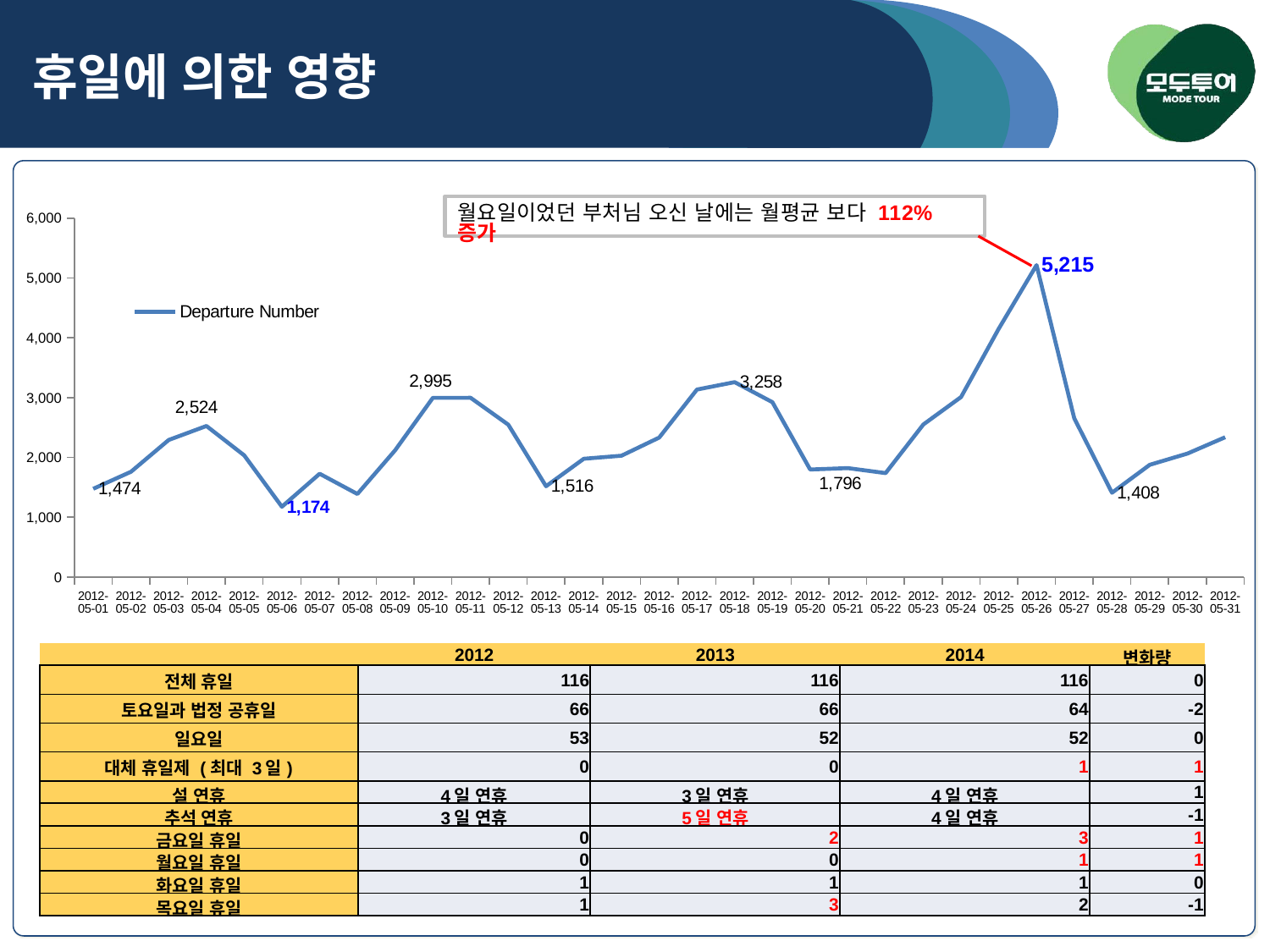

휴일에 의한 영향

### Chart

| Category | Departure Number |
|---|---|
| 2012-05-01 | 1474.0 |
| 2012-05-02 | 1759.0 |
| 2012-05-03 | 2290.0 |
| 2012-05-04 | 2524.0 |
| 2012-05-05 | 2033.0 |
| 2012-05-06 | 1174.0 |
| 2012-05-07 | 1725.0 |
| 2012-05-08 | 1387.0 |
| 2012-05-09 | 2117.0 |
| 2012-05-10 | 2995.0 |
| 2012-05-11 | 2996.0 |
| 2012-05-12 | 2546.0 |
| 2012-05-13 | 1516.0 |
| 2012-05-14 | 1976.0 |
| 2012-05-15 | 2027.0 |
| 2012-05-16 | 2330.0 |
| 2012-05-17 | 3134.0 |
| 2012-05-18 | 3258.0 |
| 2012-05-19 | 2923.0 |
| 2012-05-20 | 1796.0 |
| 2012-05-21 | 1820.0 |
| 2012-05-22 | 1736.0 |
| 2012-05-23 | 2549.0 |
| 2012-05-24 | 3009.0 |
| 2012-05-25 | 4153.0 |
| 2012-05-26 | 5215.0 |
| 2012-05-27 | 2653.0 |
| 2012-05-28 | 1408.0 |
| 2012-05-29 | 1875.0 |
| 2012-05-30 | 2063.0 |
| 2012-05-31 | 2336.0 |
|  | 2012 | 2013 | 2014 | 변화량 |
| --- | --- | --- | --- | --- |
| 전체 휴일 | 116 | 116 | 116 | 0 |
| 토요일과 법정 공휴일 | 66 | 66 | 64 | -2 |
| 일요일 | 53 | 52 | 52 | 0 |
| 대체 휴일제 (최대 3일) | 0 | 0 | 1 | 1 |
| 설 연휴 | 4일 연휴 | 3일 연휴 | 4일 연휴 | 1 |
| 추석 연휴 | 3일 연휴 | 5일 연휴 | 4일 연휴 | -1 |
| 금요일 휴일 | 0 | 2 | 3 | 1 |
| 월요일 휴일 | 0 | 0 | 1 | 1 |
| 화요일 휴일 | 1 | 1 | 1 | 0 |
| 목요일 휴일 | 1 | 3 | 2 | -1 |